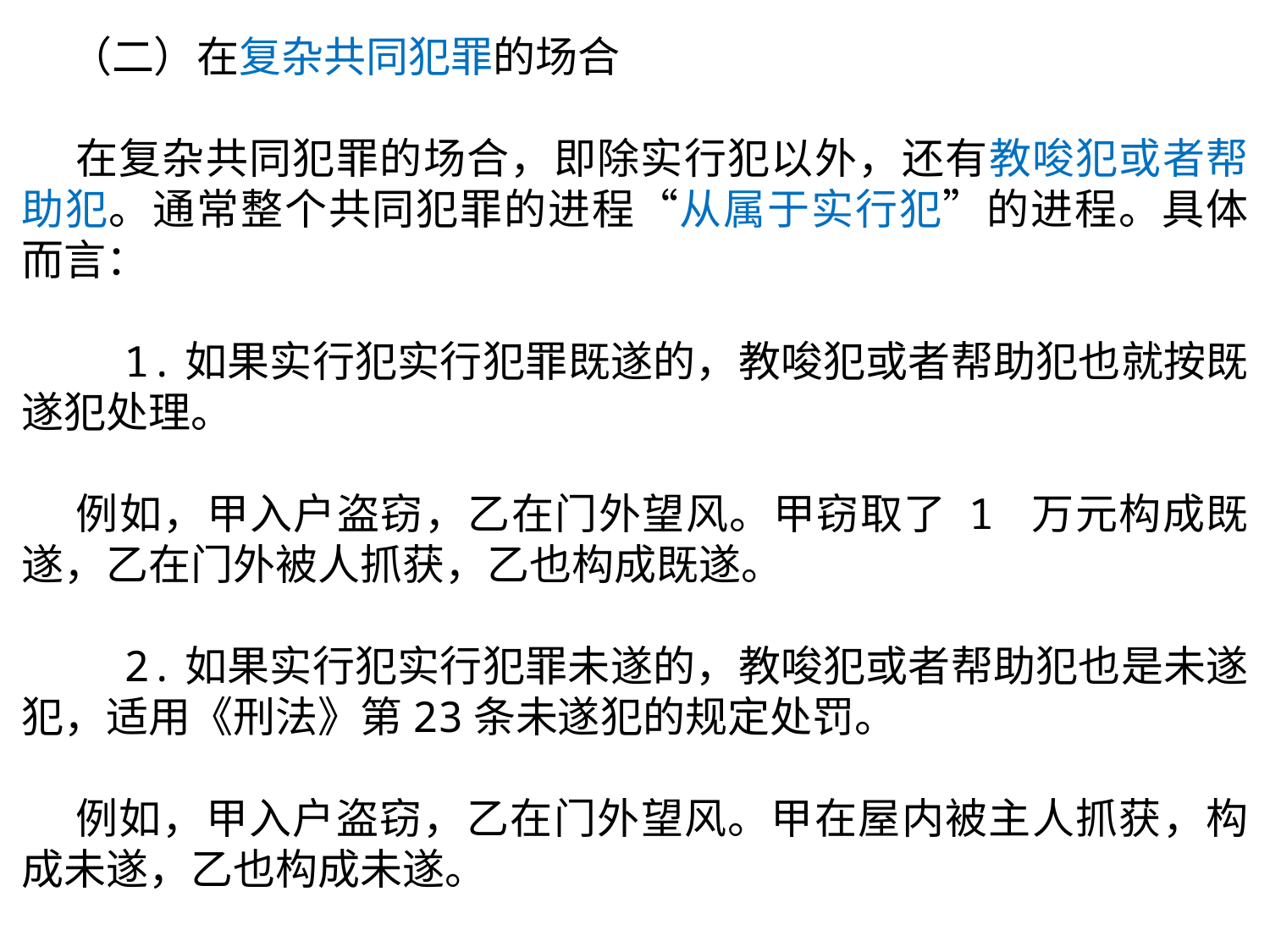

（二）在复杂共同犯罪的场合

    在复杂共同犯罪的场合，即除实行犯以外，还有教唆犯或者帮助犯。通常整个共同犯罪的进程“从属于实行犯”的进程。具体而言：

    1.如果实行犯实行犯罪既遂的，教唆犯或者帮助犯也就按既遂犯处理。

    例如，甲入户盗窃，乙在门外望风。甲窃取了 1 万元构成既遂，乙在门外被人抓获，乙也构成既遂。

    2.如果实行犯实行犯罪未遂的，教唆犯或者帮助犯也是未遂犯，适用《刑法》第23条未遂犯的规定处罚。

    例如，甲入户盗窃，乙在门外望风。甲在屋内被主人抓获，构成未遂，乙也构成未遂。